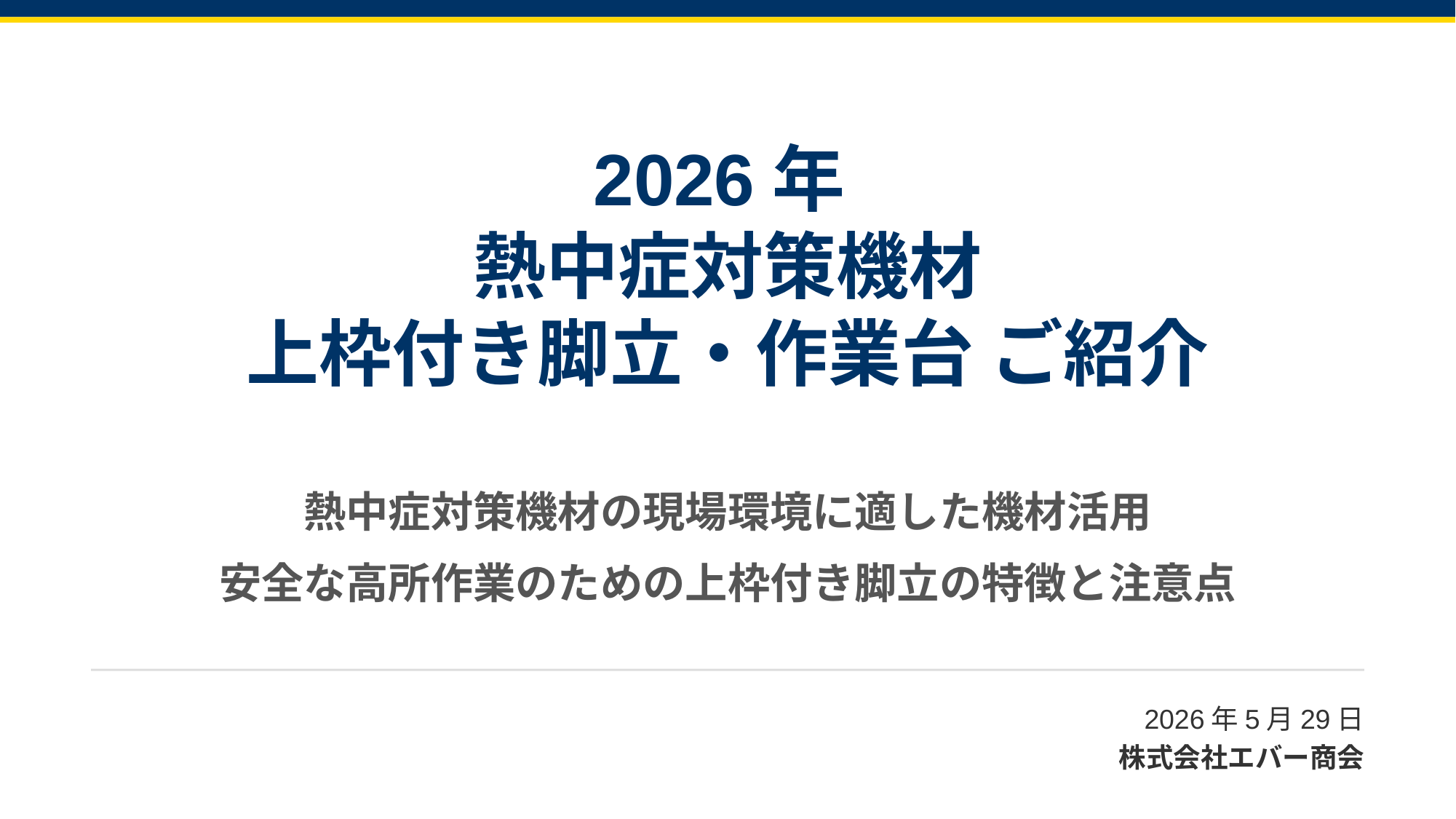

2026年
熱中症対策機材
上枠付き脚立・作業台 ご紹介
熱中症対策機材の現場環境に適した機材活用

安全な高所作業のための上枠付き脚立の特徴と注意点

2026年5月29日
株式会社エバー商会